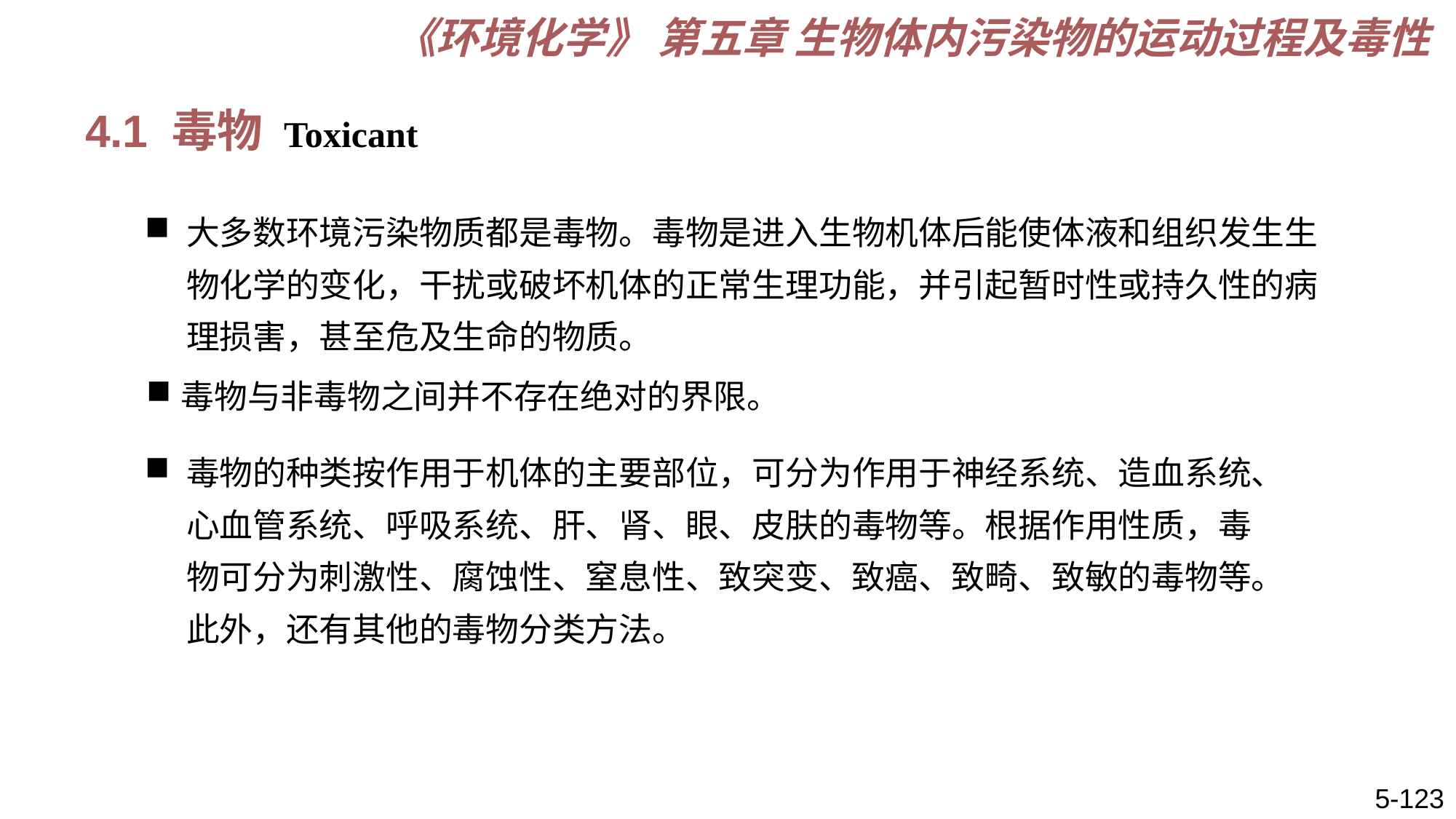

《环境化学》 第五章 生物体内污染物的运动过程及毒性
4.1 毒物 Toxicant
大多数环境污染物质都是毒物。毒物是进入生物机体后能使体液和组织发生生物化学的变化，干扰或破坏机体的正常生理功能，并引起暂时性或持久性的病理损害，甚至危及生命的物质。
毒物与非毒物之间并不存在绝对的界限。
毒物的种类按作用于机体的主要部位，可分为作用于神经系统、造血系统、心血管系统、呼吸系统、肝、肾、眼、皮肤的毒物等。根据作用性质，毒物可分为刺激性、腐蚀性、窒息性、致突变、致癌、致畸、致敏的毒物等。此外，还有其他的毒物分类方法。
5-123